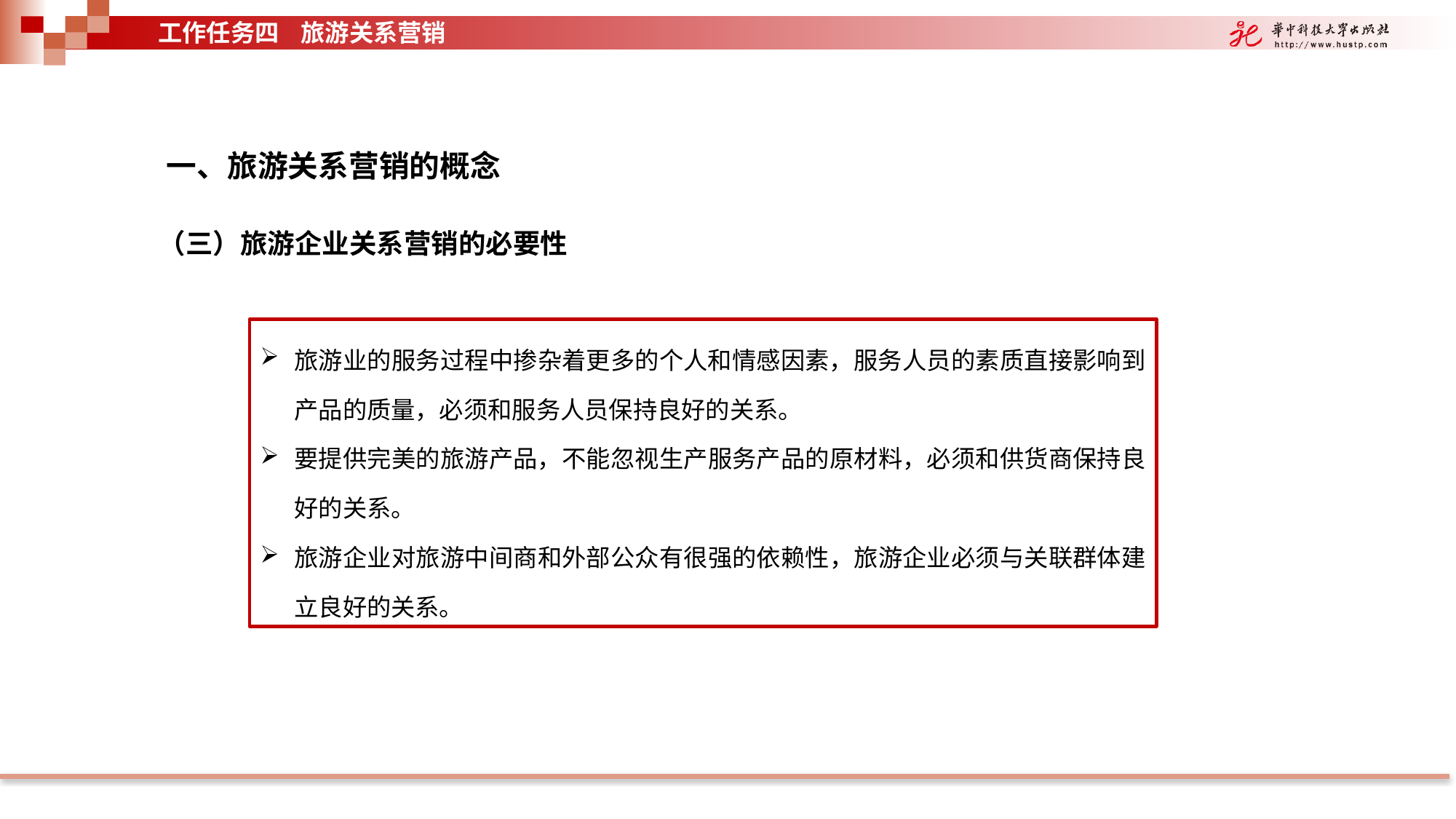

工作任务四    旅游关系营销
一、旅游关系营销的概念
（三）旅游企业关系营销的必要性
旅游业的服务过程中掺杂着更多的个人和情感因素，服务人员的素质直接影响到产品的质量，必须和服务人员保持良好的关系。
要提供完美的旅游产品，不能忽视生产服务产品的原材料，必须和供货商保持良好的关系。
旅游企业对旅游中间商和外部公众有很强的依赖性，旅游企业必须与关联群体建立良好的关系。